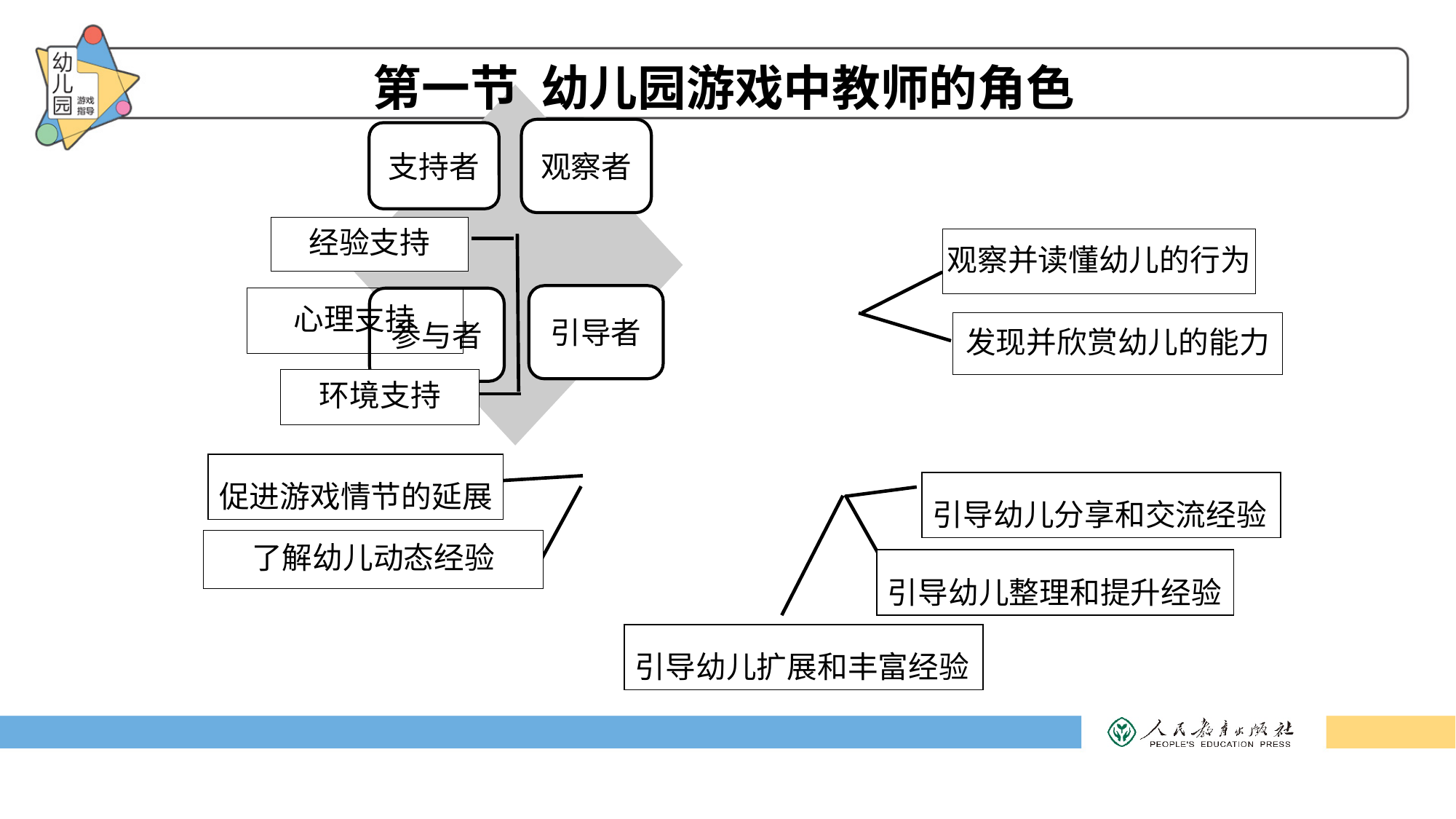

# 第一节  幼儿园游戏中教师的角色
支持者
观察者
参与者
引导者
经验支持
观察并读懂幼儿的行为
心理支持
发现并欣赏幼儿的能力
环境支持
促进游戏情节的延展
引导幼儿分享和交流经验
了解幼儿动态经验
引导幼儿整理和提升经验
引导幼儿扩展和丰富经验